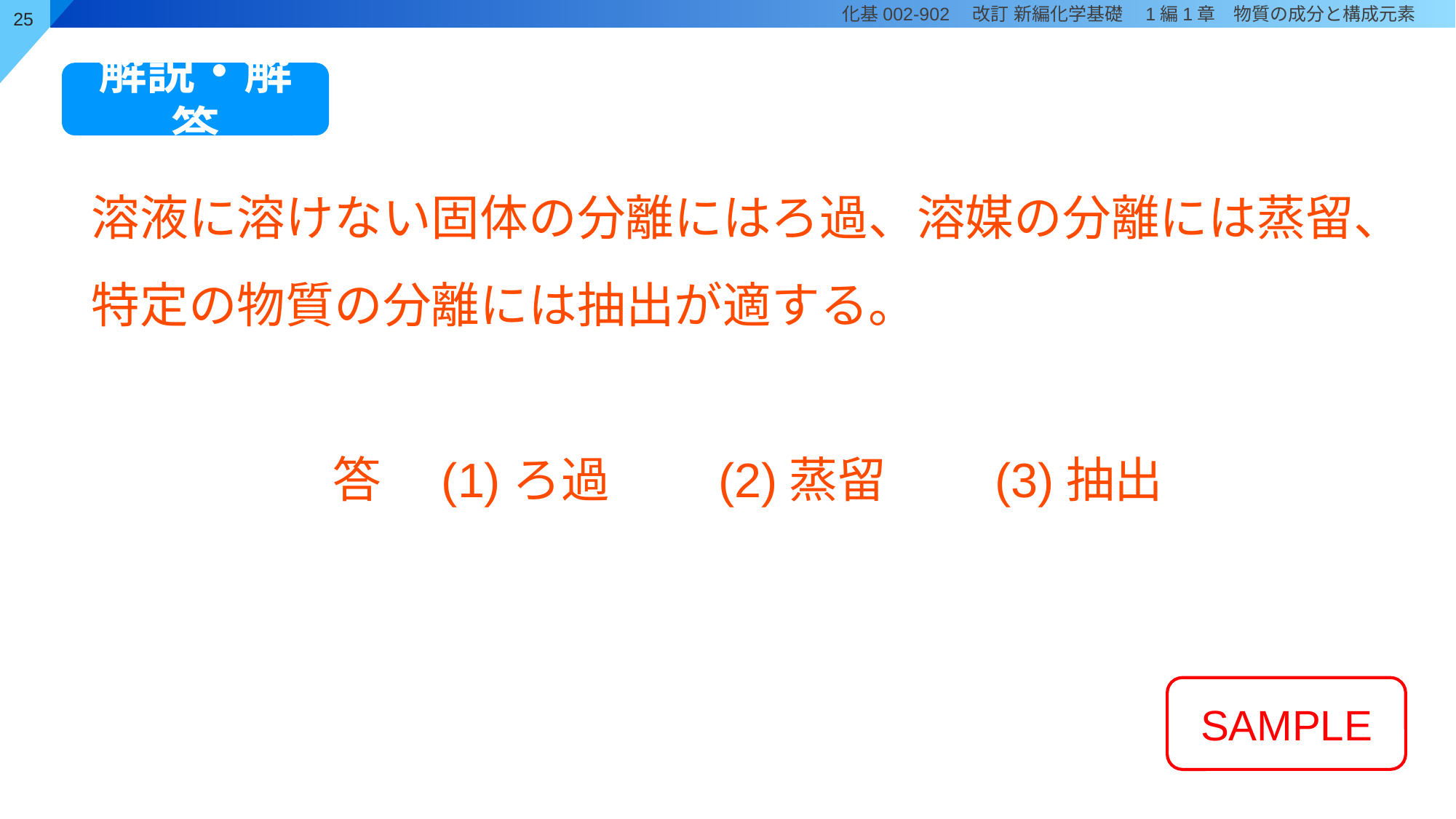

溶液に溶けない固体の分離にはろ過、溶媒の分離には蒸留、特定の物質の分離には抽出が適する。

答　(1)ろ過　　(2)蒸留　　(3)抽出

SAMPLE